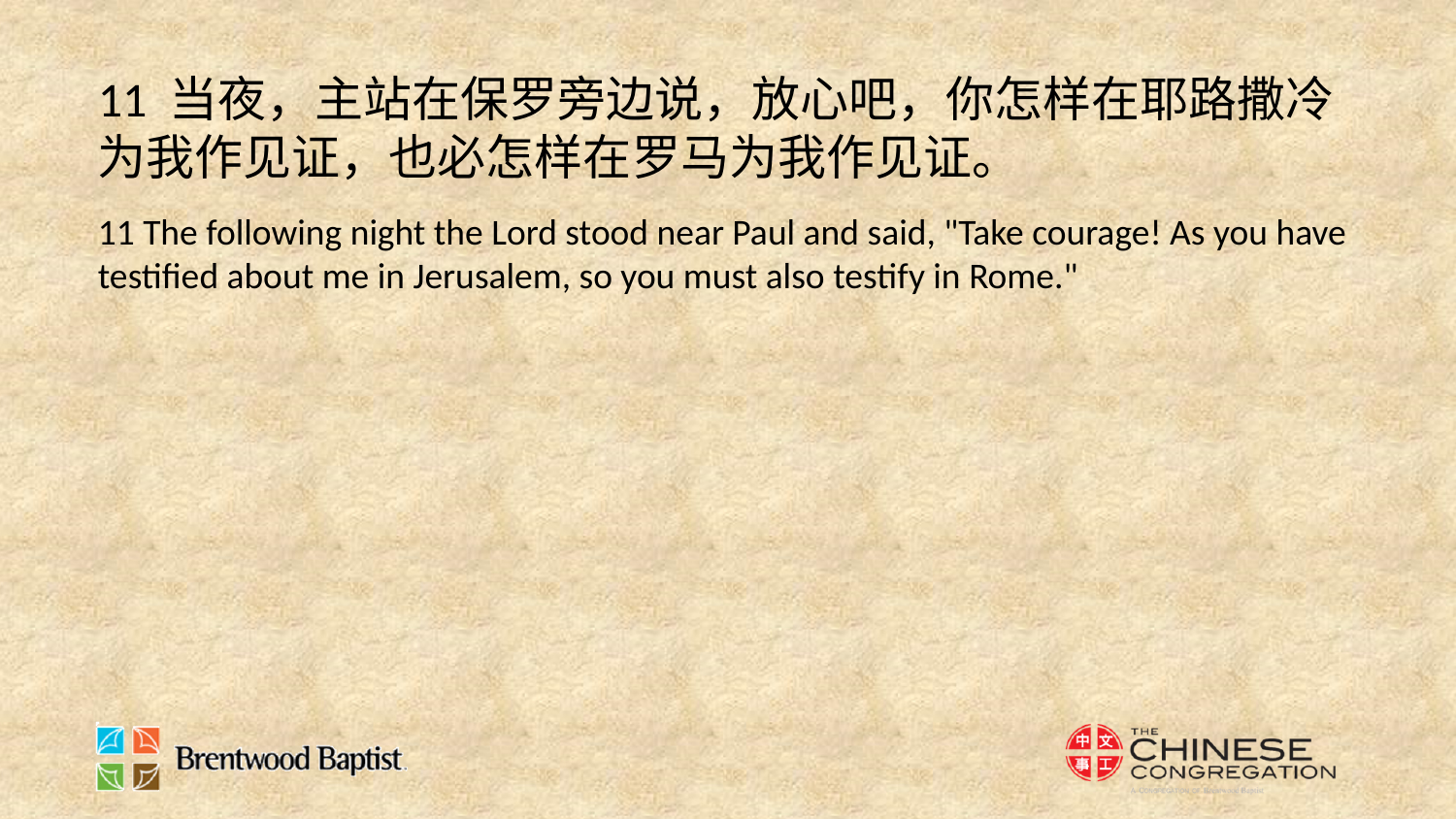

11 当夜，主站在保罗旁边说，放心吧，你怎样在耶路撒冷为我作见证，也必怎样在罗马为我作见证。

11 The following night the Lord stood near Paul and said, "Take courage! As you have testified about me in Jerusalem, so you must also testify in Rome."